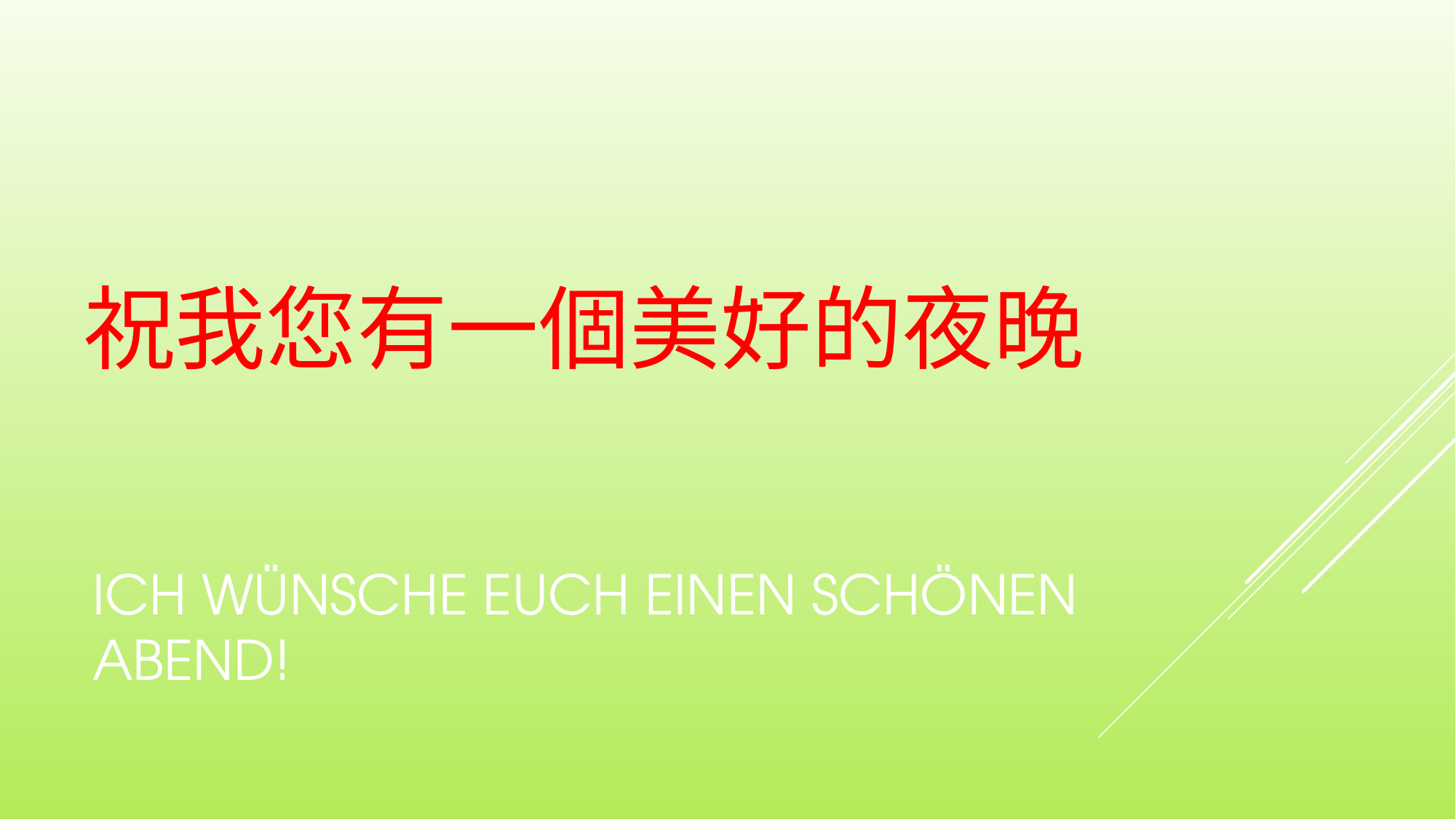

祝我您有一個美好的夜晚
# Ich wünsche euch einen schönen Abend!